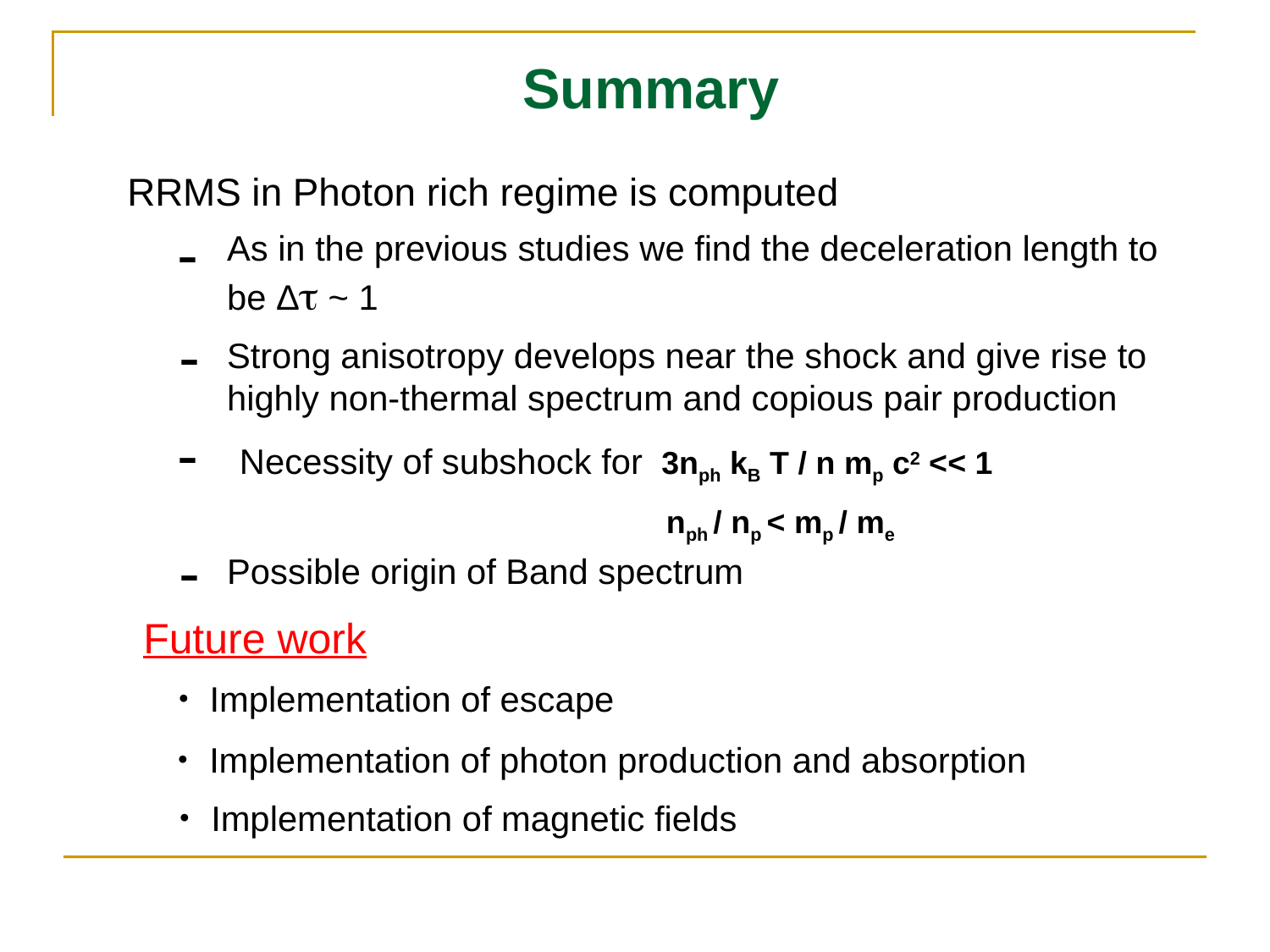

Summary
RRMS in Photon rich regime is computed
-
As in the previous studies we find the deceleration length to be Δτ ~ 1
-
Strong anisotropy develops near the shock and give rise to highly non-thermal spectrum and copious pair production
-
Necessity of subshock for  3nph kB T / n mp c2 << 1
                                                nph / np < mp / me
-
Possible origin of Band spectrum
Future work
・Implementation of escape
・Implementation of photon production and absorption
・Implementation of magnetic fields